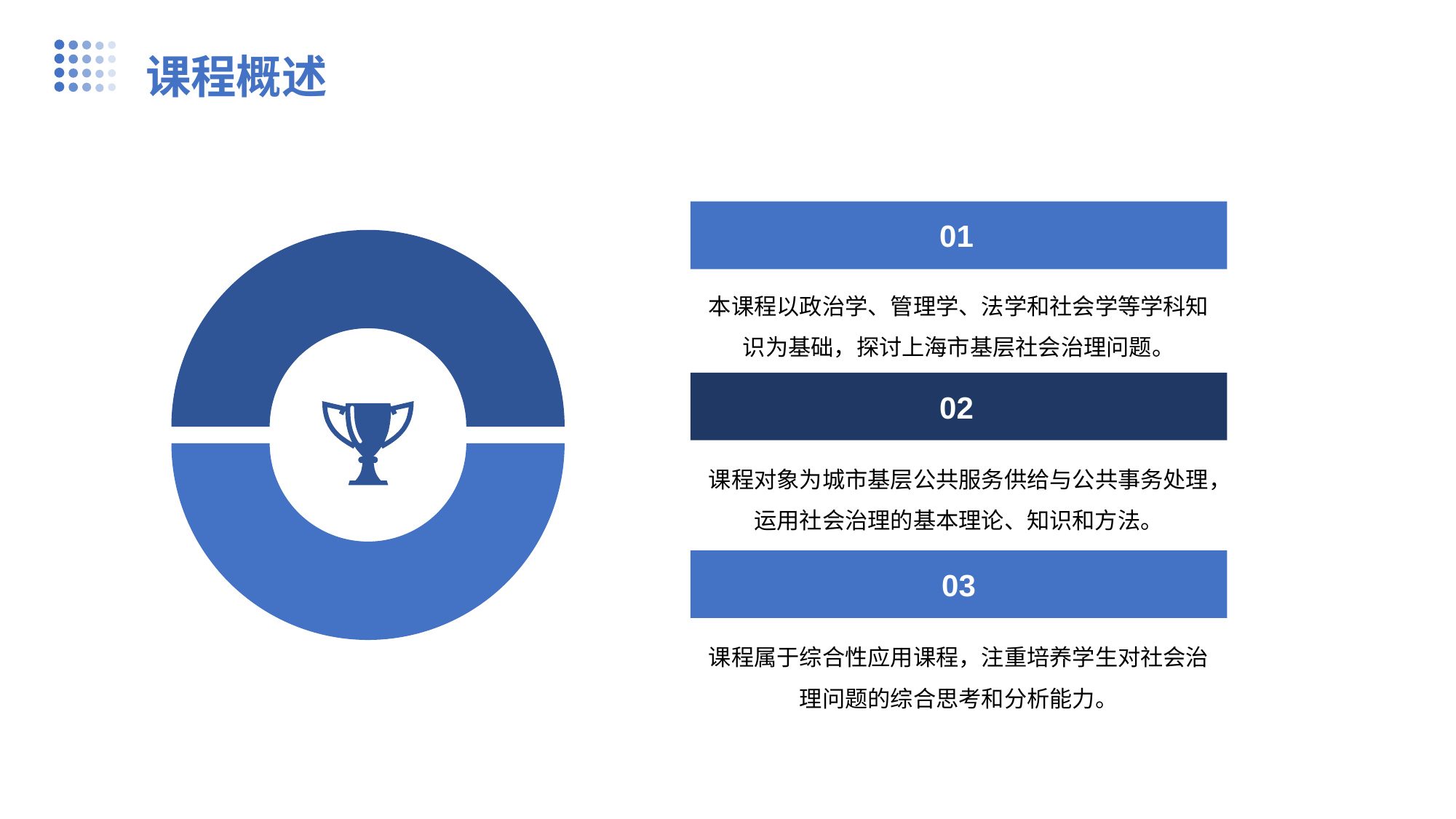

课程概述

01

本课程以政治学、管理学、法学和社会学等学科知识为基础，探讨上海市基层社会治理问题。

02

课程对象为城市基层公共服务供给与公共事务处理，运用社会治理的基本理论、知识和方法。

03
课程属于综合性应用课程，注重培养学生对社会治理问题的综合思考和分析能力。